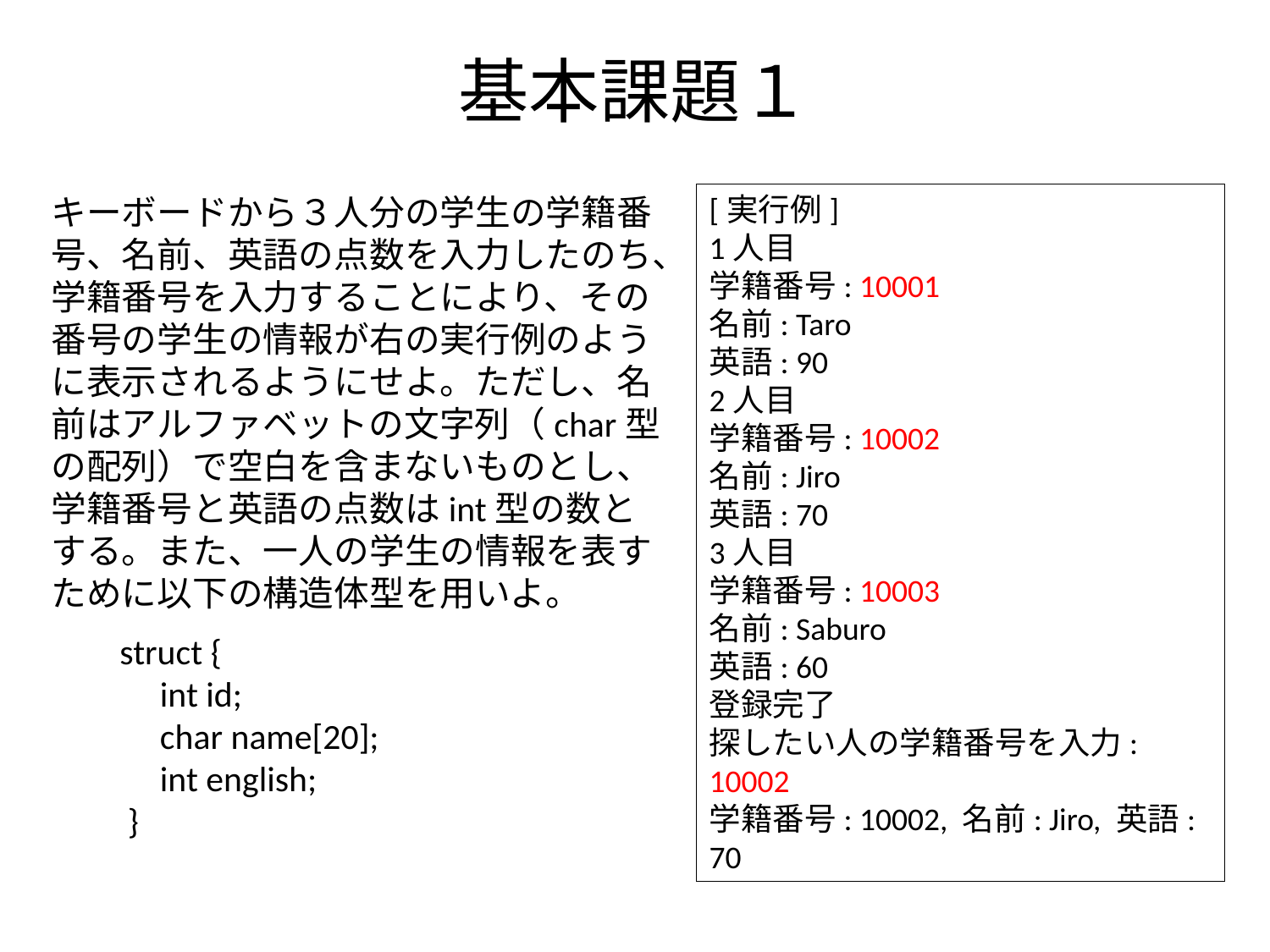

# 基本課題１
キーボードから３人分の学生の学籍番号、名前、英語の点数を入力したのち、学籍番号を入力することにより、その番号の学生の情報が右の実行例のように表示されるようにせよ。ただし、名前はアルファベットの文字列（char型の配列）で空白を含まないものとし、学籍番号と英語の点数はint型の数とする。また、一人の学生の情報を表すために以下の構造体型を用いよ。
[実行例]
1人目
学籍番号: 10001
名前: Taro
英語: 90
2人目
学籍番号: 10002
名前: Jiro
英語: 70
3人目
学籍番号: 10003
名前: Saburo
英語: 60
登録完了
探したい人の学籍番号を入力: 10002
学籍番号: 10002, 名前: Jiro, 英語: 70
struct {
     int id;
     char name[20];
     int english;
 }